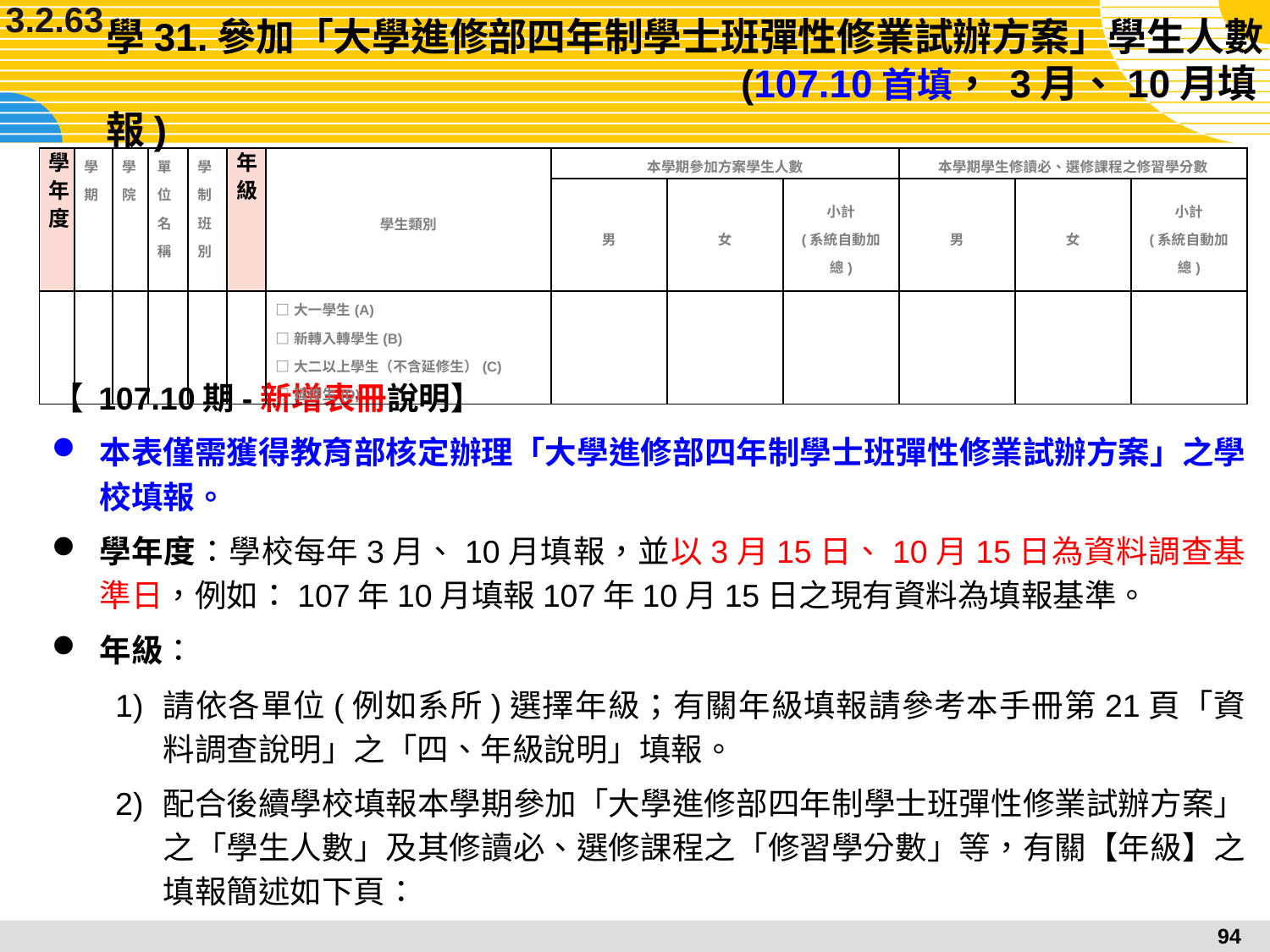

3.2.63
# 學31.參加「大學進修部四年制學士班彈性修業試辦方案」學生人數 (107.10首填， 3月、10月填報)
| 學年度 | 學期 | 學院 | 單位名稱 | 學制班別 | 年級 | 學生類別 | 本學期參加方案學生人數 |  |  | 本學期學生修讀必、選修課程之修習學分數 |  |  |
| --- | --- | --- | --- | --- | --- | --- | --- | --- | --- | --- | --- | --- |
|  |  |  |  |  |  |  | 男 | 女 | 小計 (系統自動加總) | 男 | 女 | 小計 (系統自動加總) |
|  |  |  |  |  |  | □大一學生(A) □新轉入轉學生(B) □大二以上學生（不含延修生）(C) □延修生(D) |  |  |  |  |  |  |
【 107.10期-新增表冊說明】
本表僅需獲得教育部核定辦理「大學進修部四年制學士班彈性修業試辦方案」之學校填報。
學年度：學校每年3月、10月填報，並以3月15日、10月15日為資料調查基準日，例如：107年10月填報107年10月15日之現有資料為填報基準。
年級：
請依各單位(例如系所)選擇年級；有關年級填報請參考本手冊第21頁「資料調查說明」之「四、年級說明」填報。
配合後續學校填報本學期參加「大學進修部四年制學士班彈性修業試辦方案」之「學生人數」及其修讀必、選修課程之「修習學分數」等，有關【年級】之填報簡述如下頁：